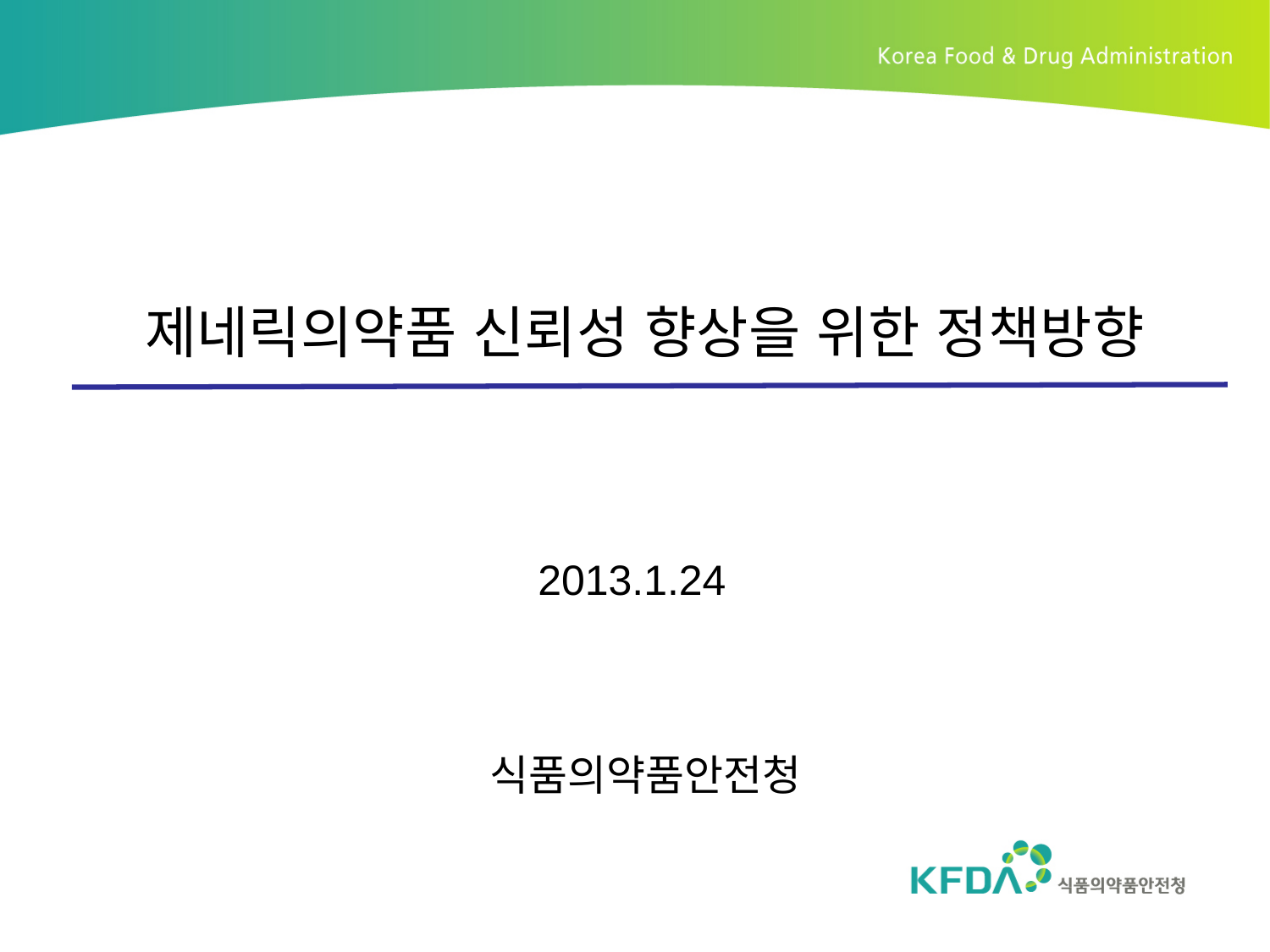

제네릭의약품 신뢰성 향상을 위한 정책방향
2013.1.24
식품의약품안전청